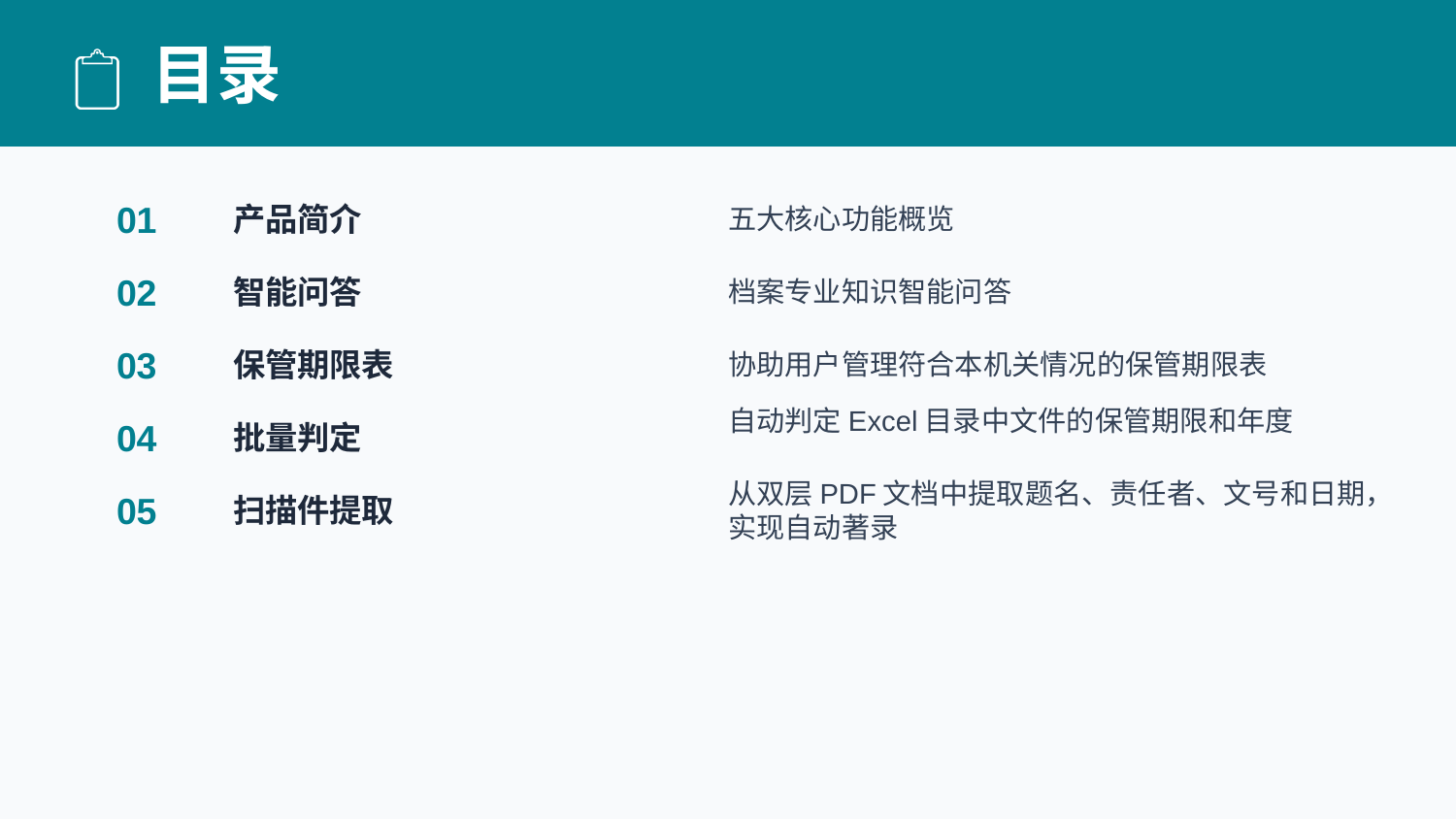

📋 目录
01
产品简介
五大核心功能概览
02
智能问答
档案专业知识智能问答
03
保管期限表
协助用户管理符合本机关情况的保管期限表
04
批量判定
自动判定Excel目录中文件的保管期限和年度

05
扫描件提取
从双层PDF文档中提取题名、责任者、文号和日期，实现自动著录